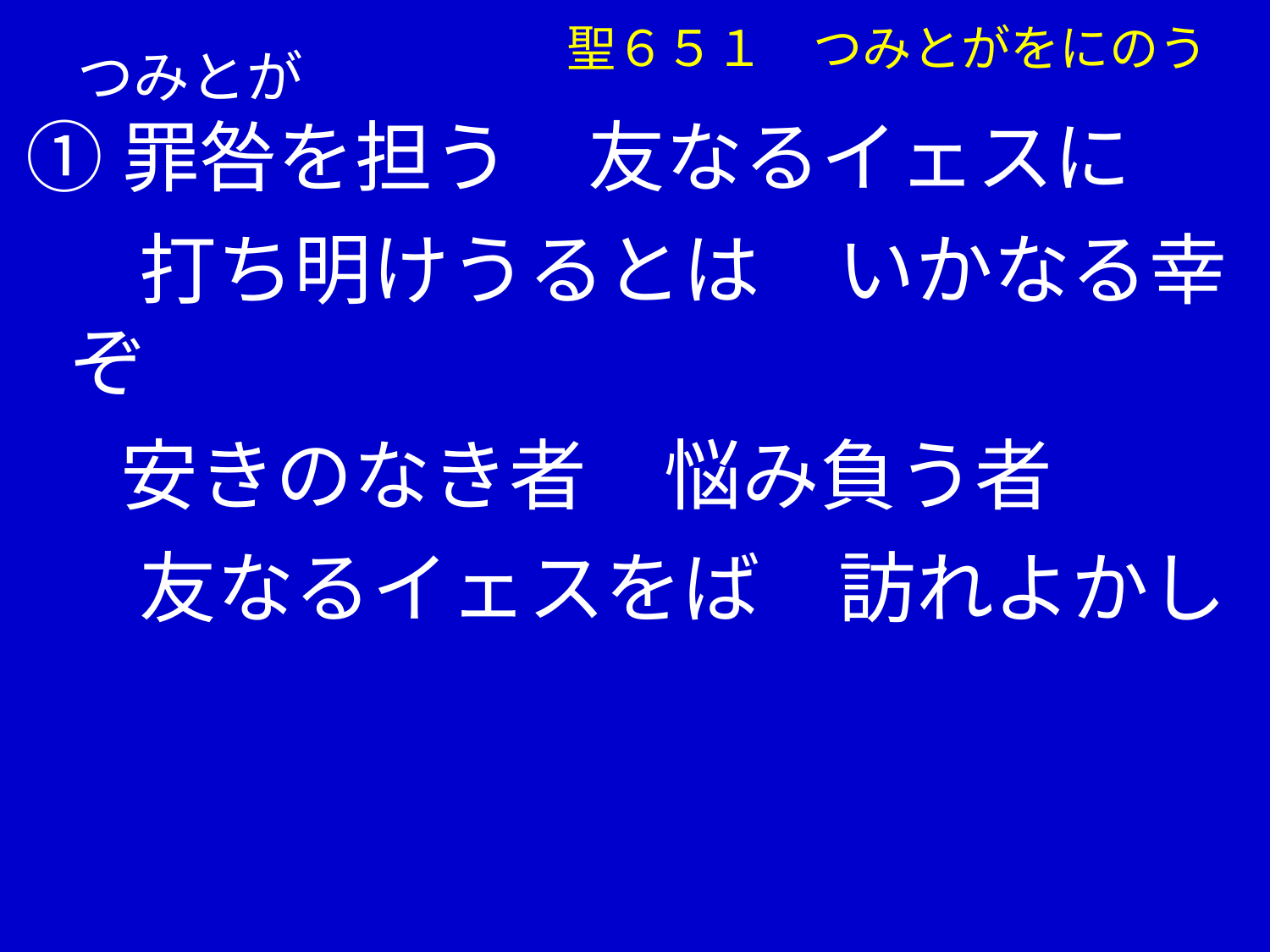

聖６５１　つみとがをにのう
   つみとが
①罪咎を担う　友なるイェスに
 　打ち明けうるとは　いかなる幸ぞ
　 安きのなき者　悩み負う者
 　友なるイェスをば　訪れよかし